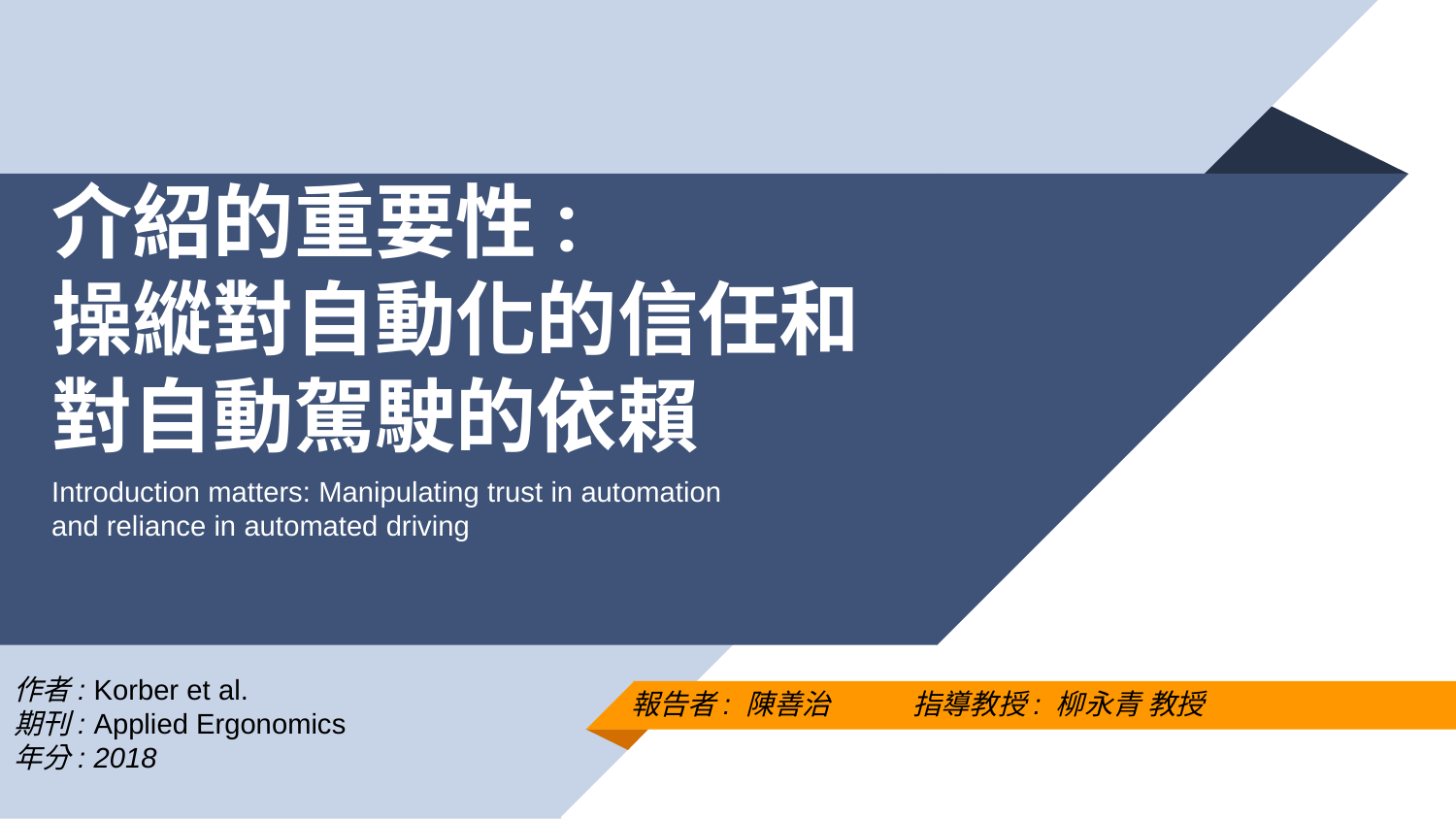

# 介紹的重要性: 操縱對自動化的信任和對自動駕駛的依賴
Introduction matters: Manipulating trust in automation and reliance in automated driving
作者: Korber et al.
期刊: Applied Ergonomics
年分: 2018
報告者: 陳善治             指導教授: 柳永青 教授